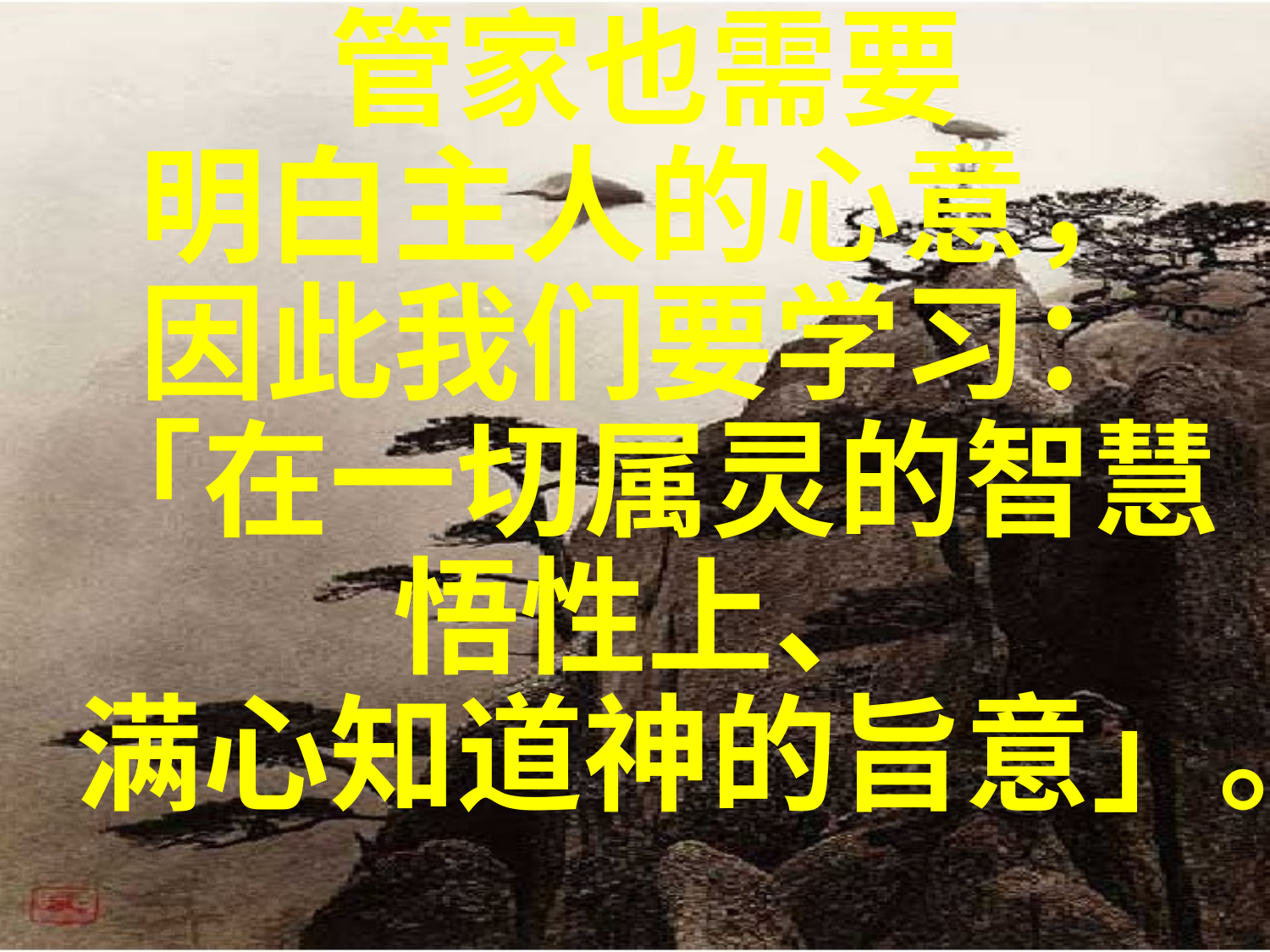

管家也需要
明白主人的心意，
因此我们要学习：
「在一切属灵的智慧悟性上、
满心知道神的旨意」。